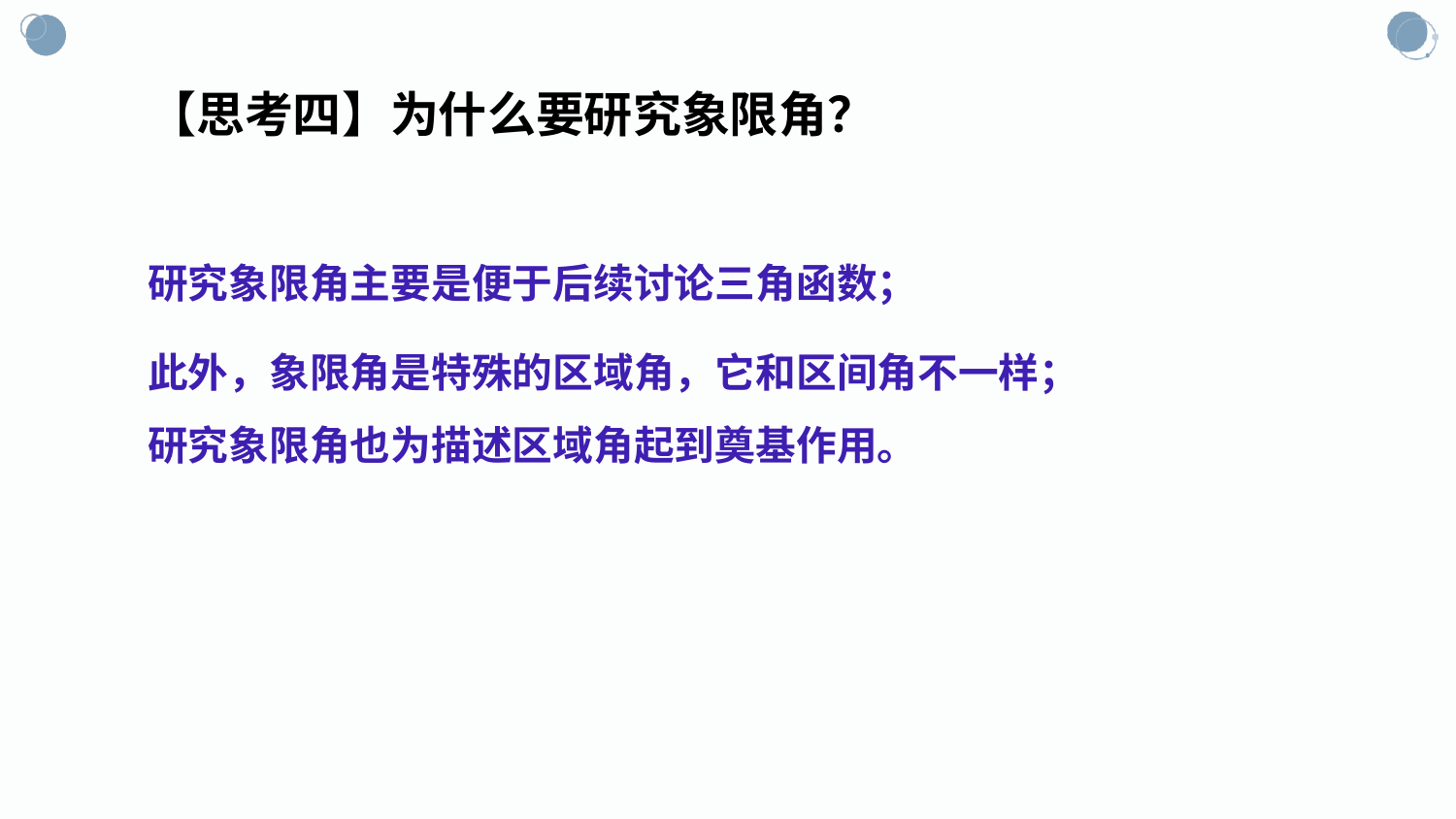

【思考四】为什么要研究象限角？
研究象限角主要是便于后续讨论三角函数；
此外，象限角是特殊的区域角，它和区间角不一样；
研究象限角也为描述区域角起到奠基作用。